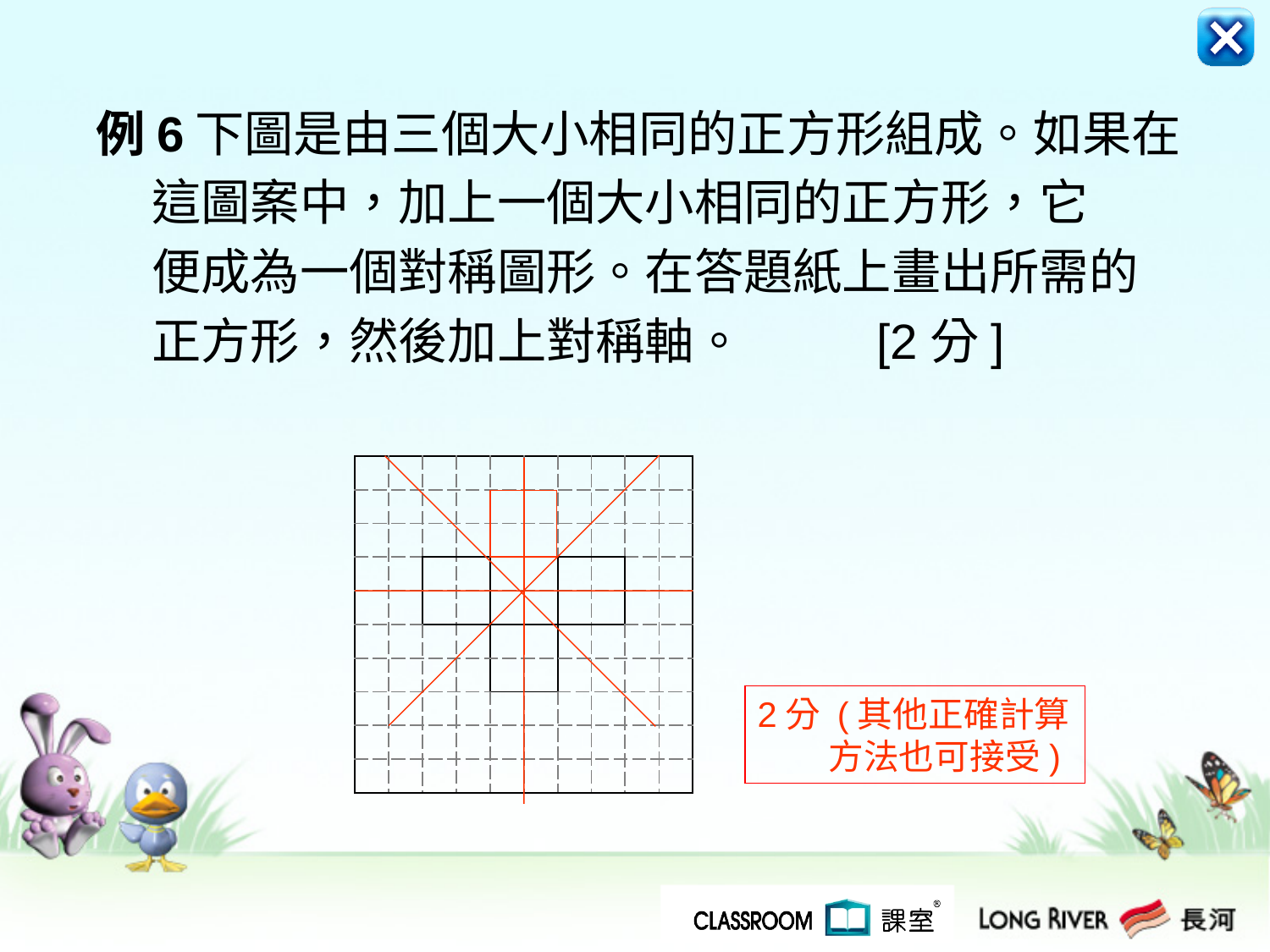

例6	下圖是由三個大小相同的正方形組成。如果在
    這圖案中，加上一個大小相同的正方形，它
    便成為一個對稱圖形。在答題紙上畫出所需的
    正方形，然後加上對稱軸。           [2分]

|  |  |  |  |  |  |  |  |  |  |
| --- | --- | --- | --- | --- | --- | --- | --- | --- | --- |
|  |  |  |  |  |  |  |  |  |  |
|  |  |  |  |  |  |  |  |  |  |
|  |  |  |  |  |  |  |  |  |  |
|  |  |  |  |  |  |  |  |  |  |
|  |  |  |  |  |  |  |  |  |  |
|  |  |  |  |  |  |  |  |  |  |
|  |  |  |  |  |  |  |  |  |  |
|  |  |  |  |  |  |  |  |  |  |
|  |  |  |  |  |  |  |  |  |  |

2分 (其他正確計算
        方法也可接受)